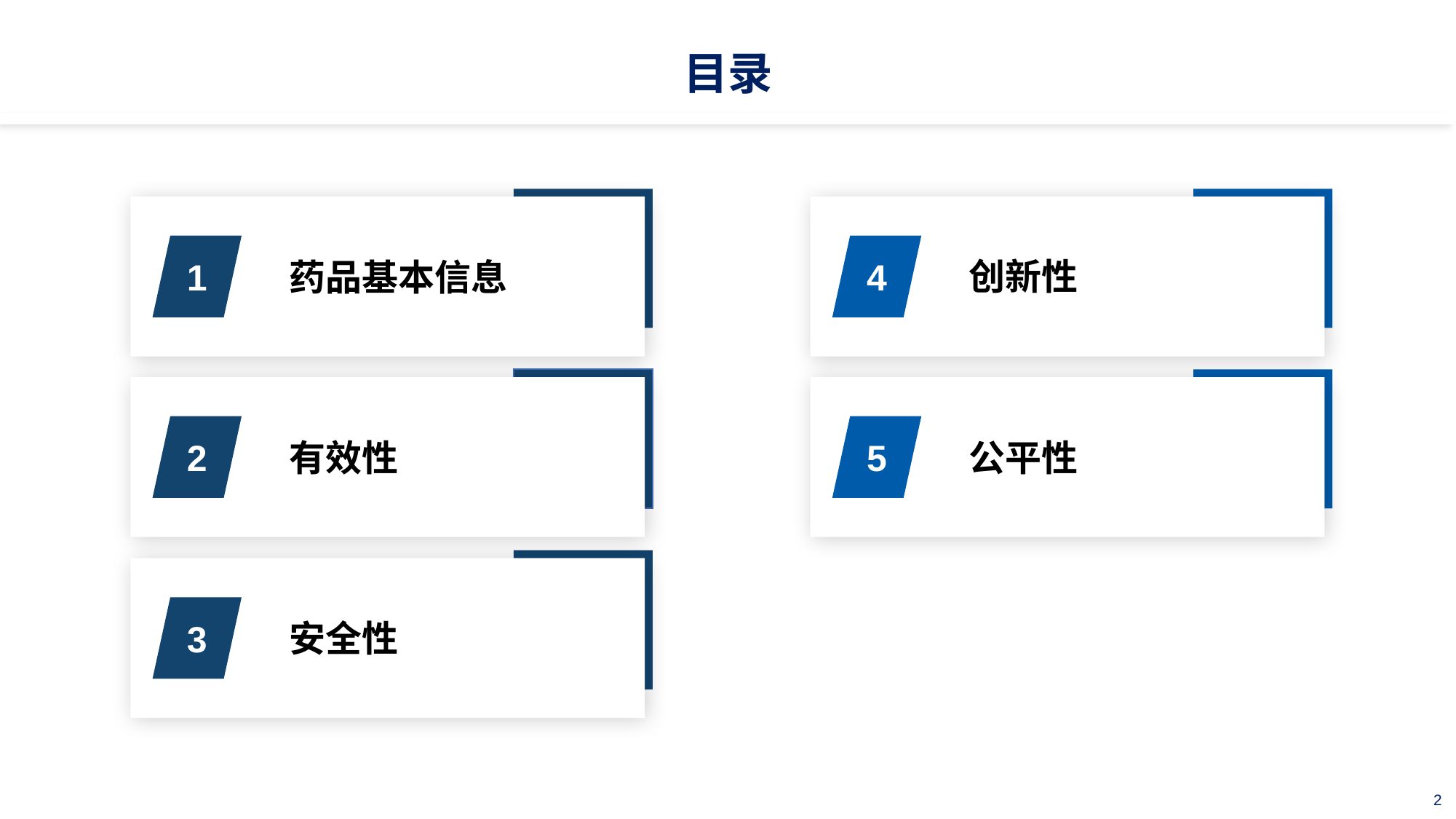

# 目录

1
药品基本信息

4
创新性

2
有效性

5
公平性

3
安全性
2